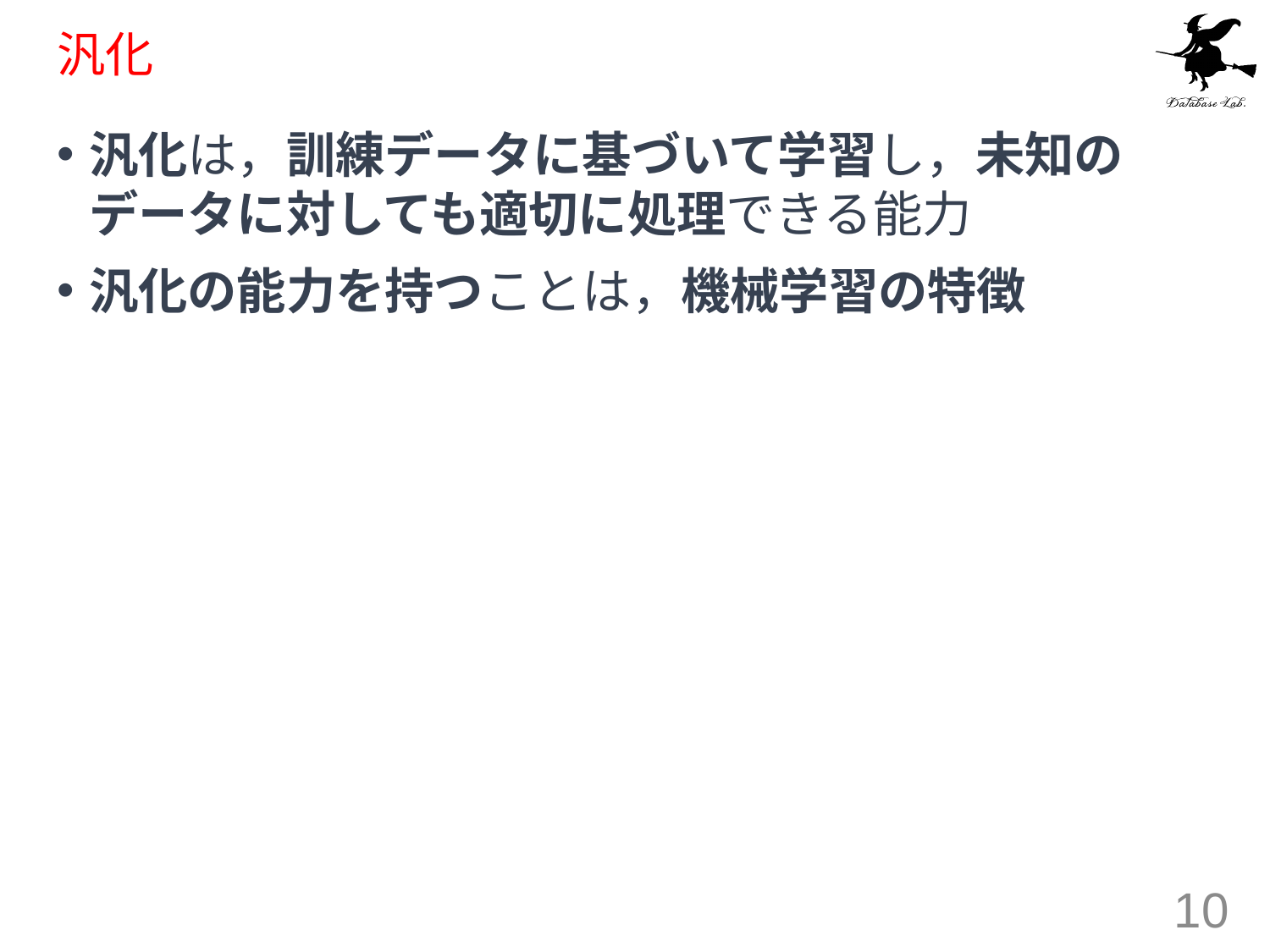

# 汎化
汎化は，訓練データに基づいて学習し，未知のデータに対しても適切に処理できる能力
汎化の能力を持つことは，機械学習の特徴
10